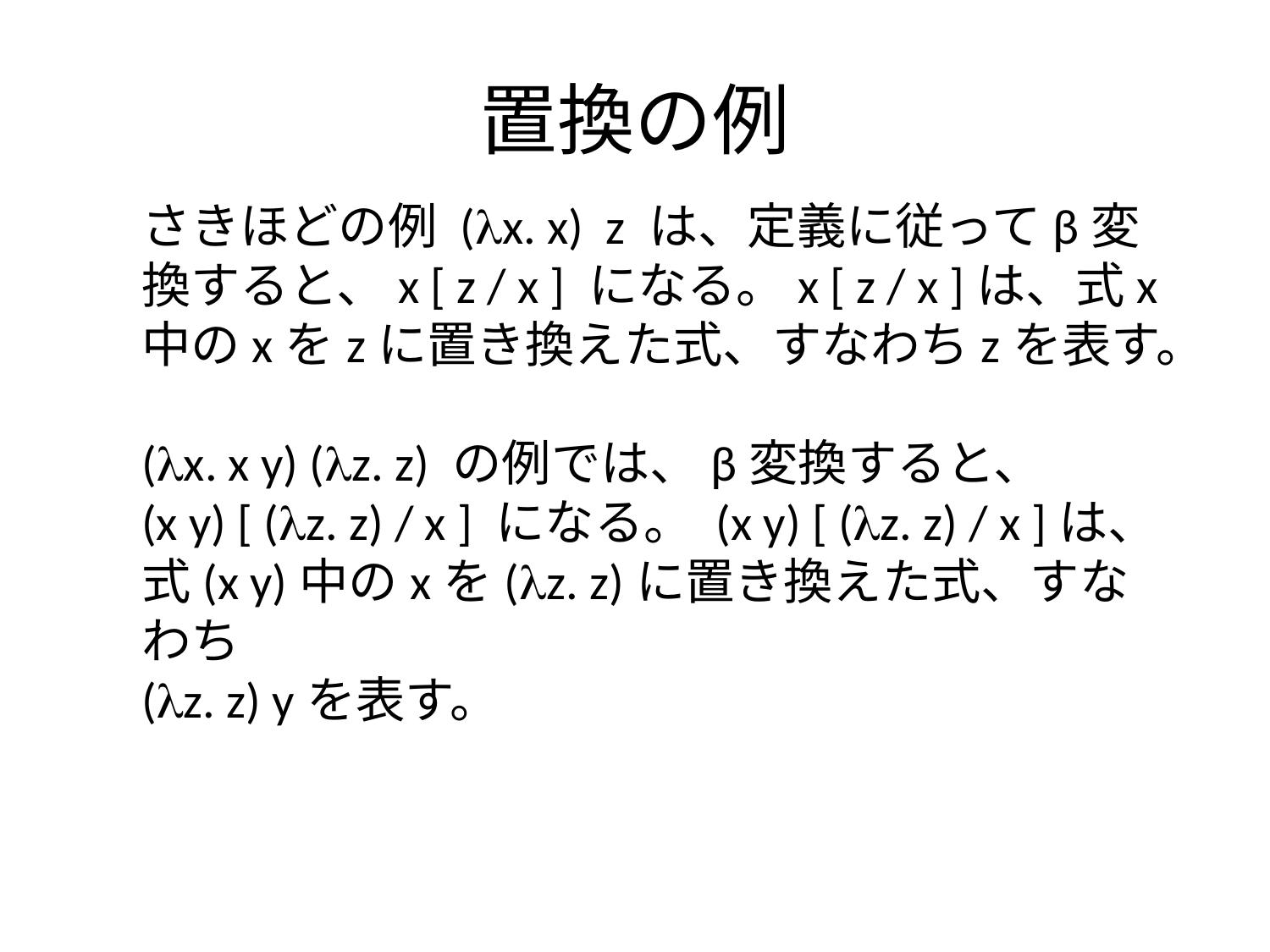

置換の例
さきほどの例 (λx. x)  z は、定義に従ってβ変換すると、x [ z / x ] になる。x [ z / x ]は、式x中のxをzに置き換えた式、すなわちzを表す。
(λx. x y) (λz. z) の例では、β変換すると、
(x y) [ (λz. z) / x ] になる。 (x y) [ (λz. z) / x ]は、式(x y)中のxを(λz. z)に置き換えた式、すなわち
(λz. z) yを表す。